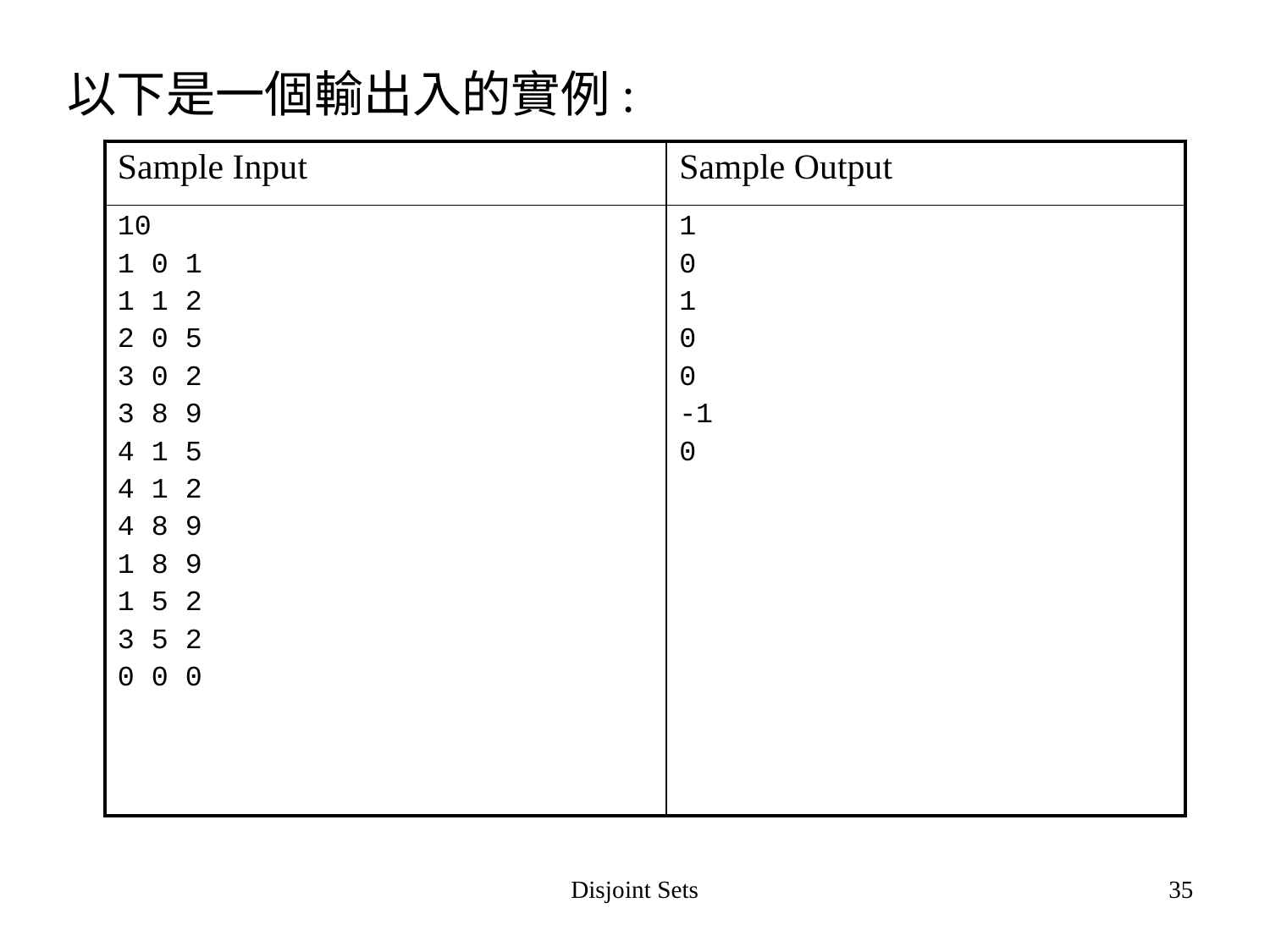

以下是一個輸出入的實例:
| Sample Input | Sample Output |
| --- | --- |
| 10 1 0 1 1 1 2 2 0 5 3 0 2 3 8 9 4 1 5 4 1 2 4 8 9 1 8 9 1 5 2 3 5 2 0 0 0 | 1 0 1 0 0 -1 0 |
Disjoint Sets
35